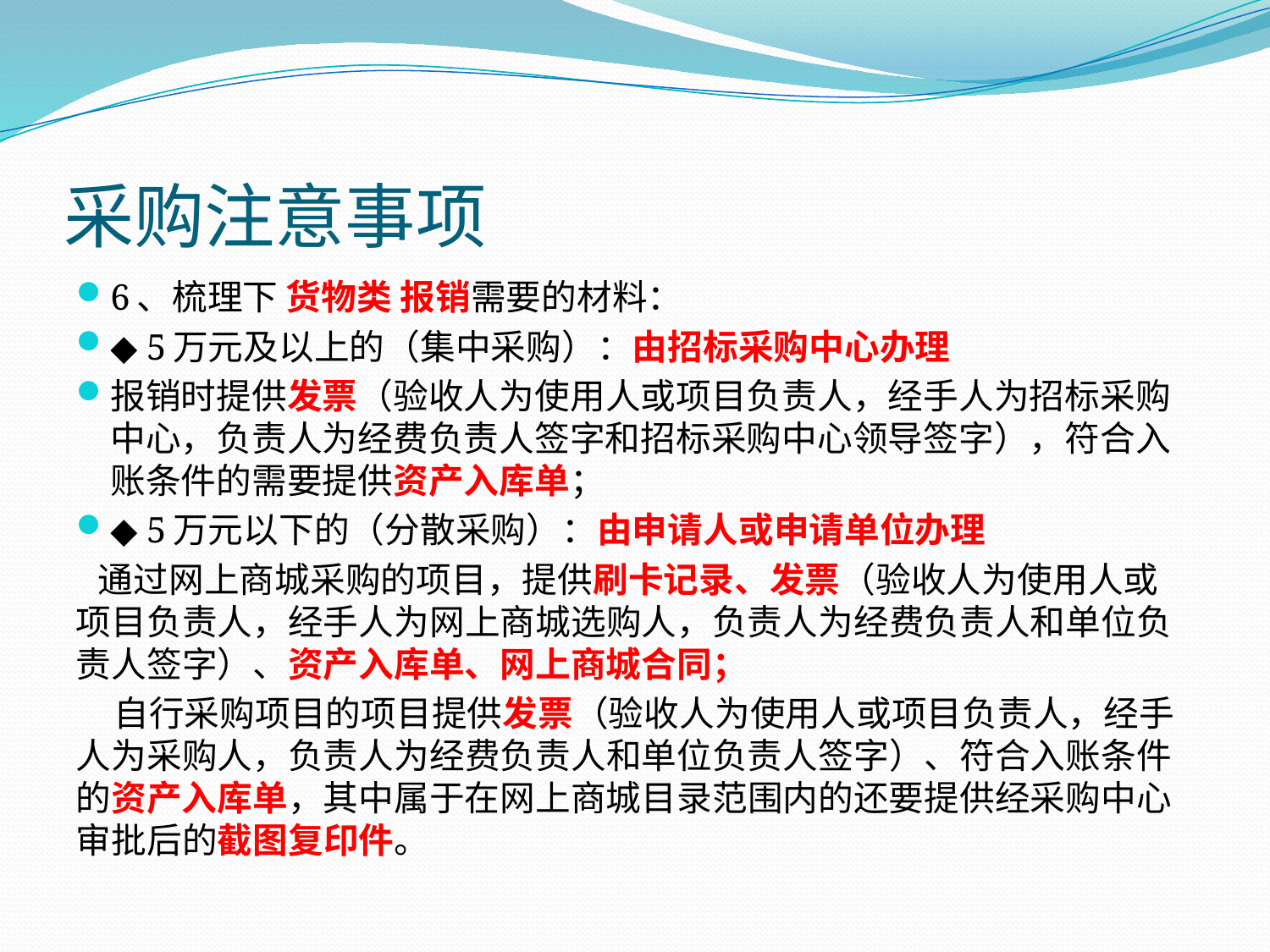

# 采购注意事项
6、梳理下 货物类 报销需要的材料：
◆ 5万元及以上的（集中采购）：由招标采购中心办理
报销时提供发票（验收人为使用人或项目负责人，经手人为招标采购中心，负责人为经费负责人签字和招标采购中心领导签字），符合入账条件的需要提供资产入库单；
◆ 5万元以下的（分散采购）：由申请人或申请单位办理
  通过网上商城采购的项目，提供刷卡记录、发票（验收人为使用人或项目负责人，经手人为网上商城选购人，负责人为经费负责人和单位负责人签字）、资产入库单、网上商城合同；
    自行采购项目的项目提供发票（验收人为使用人或项目负责人，经手人为采购人，负责人为经费负责人和单位负责人签字）、符合入账条件的资产入库单，其中属于在网上商城目录范围内的还要提供经采购中心审批后的截图复印件。